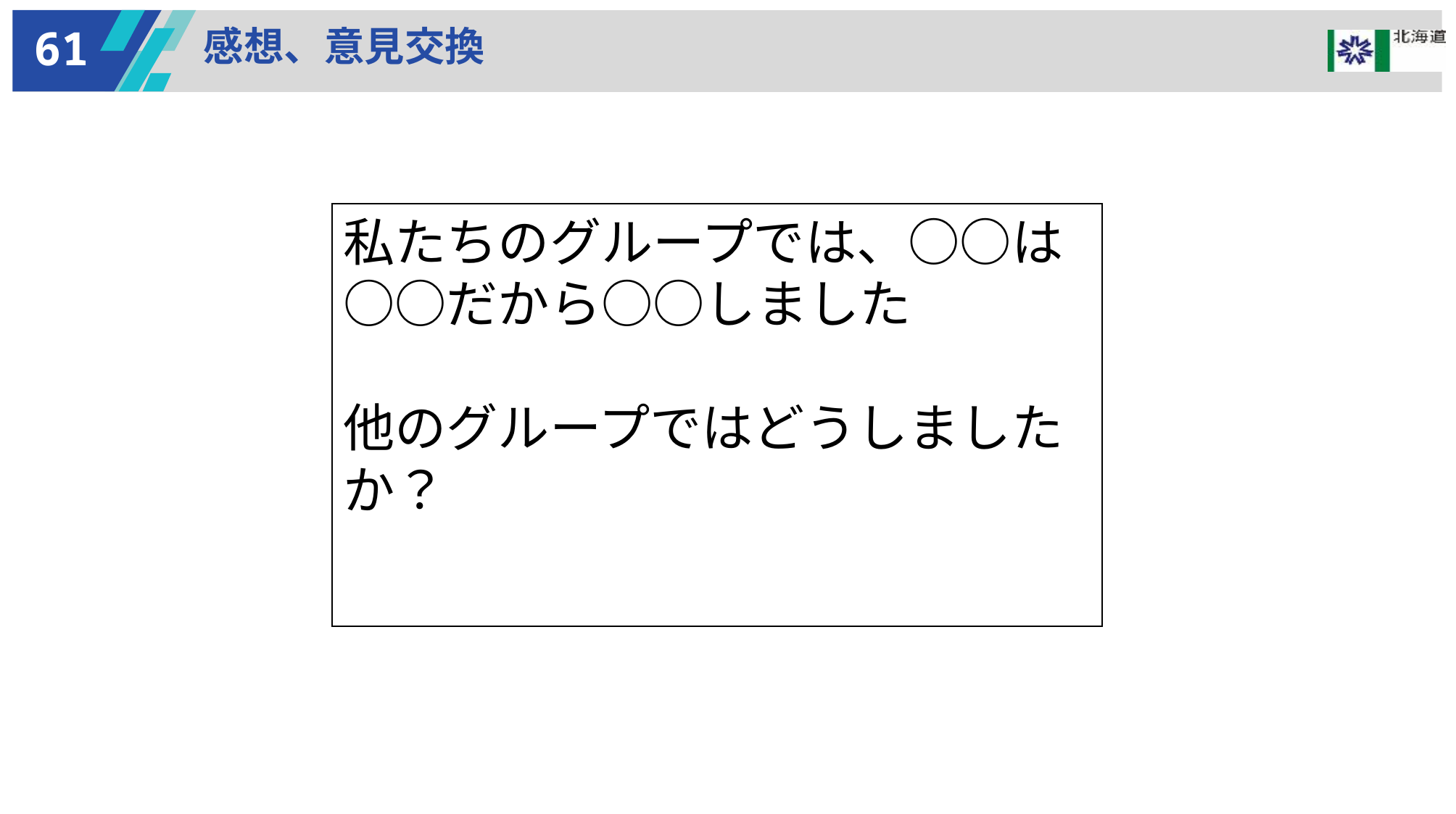

61
感想、意見交換
私たちのグループでは、○○は○○だから○○しました

他のグループではどうしましたか？